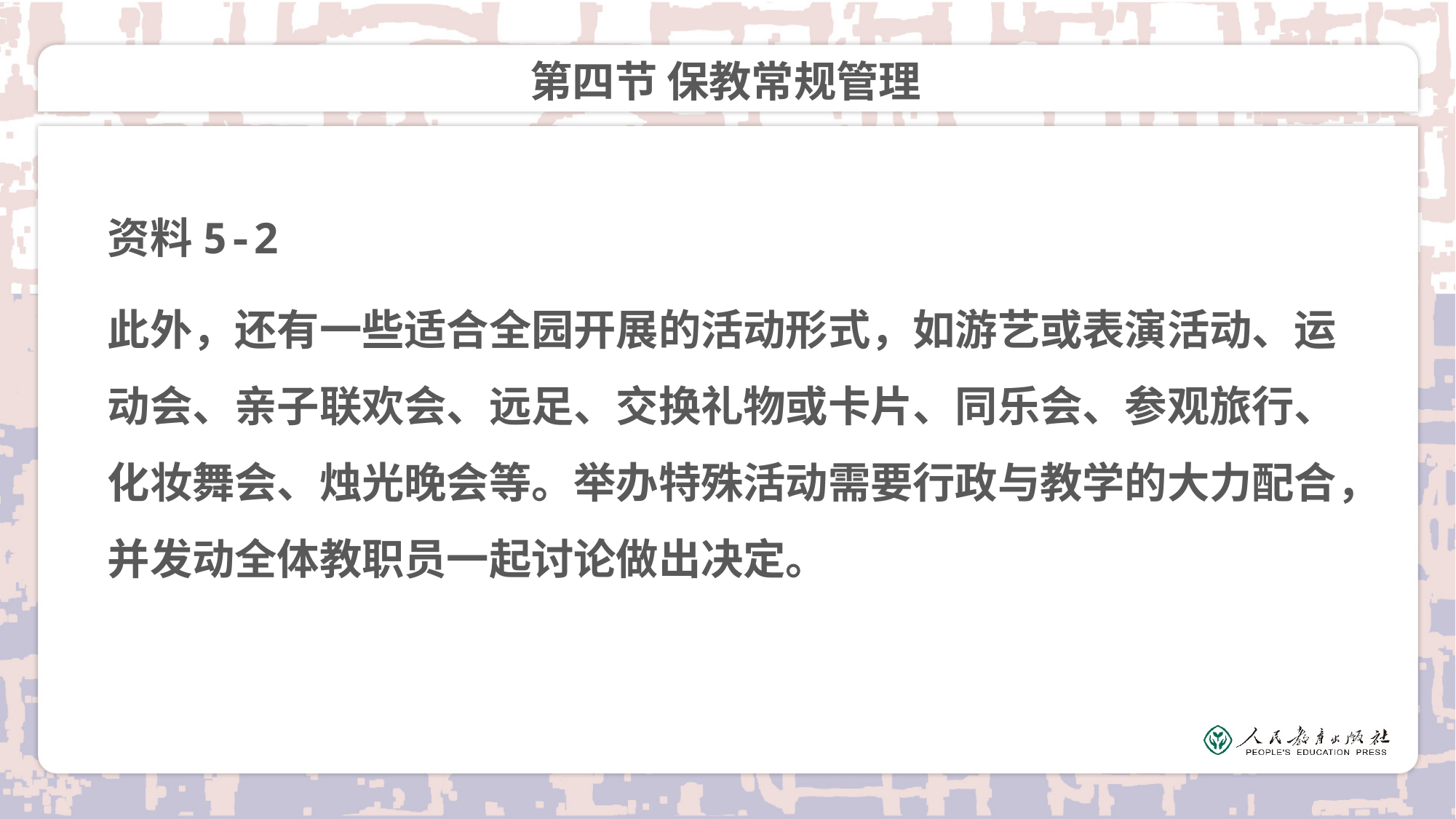

# 第四节 保教常规管理
资料5-2
此外，还有一些适合全园开展的活动形式，如游艺或表演活动、运动会、亲子联欢会、远足、交换礼物或卡片、同乐会、参观旅行、化妆舞会、烛光晚会等。举办特殊活动需要行政与教学的大力配合，并发动全体教职员一起讨论做出决定。